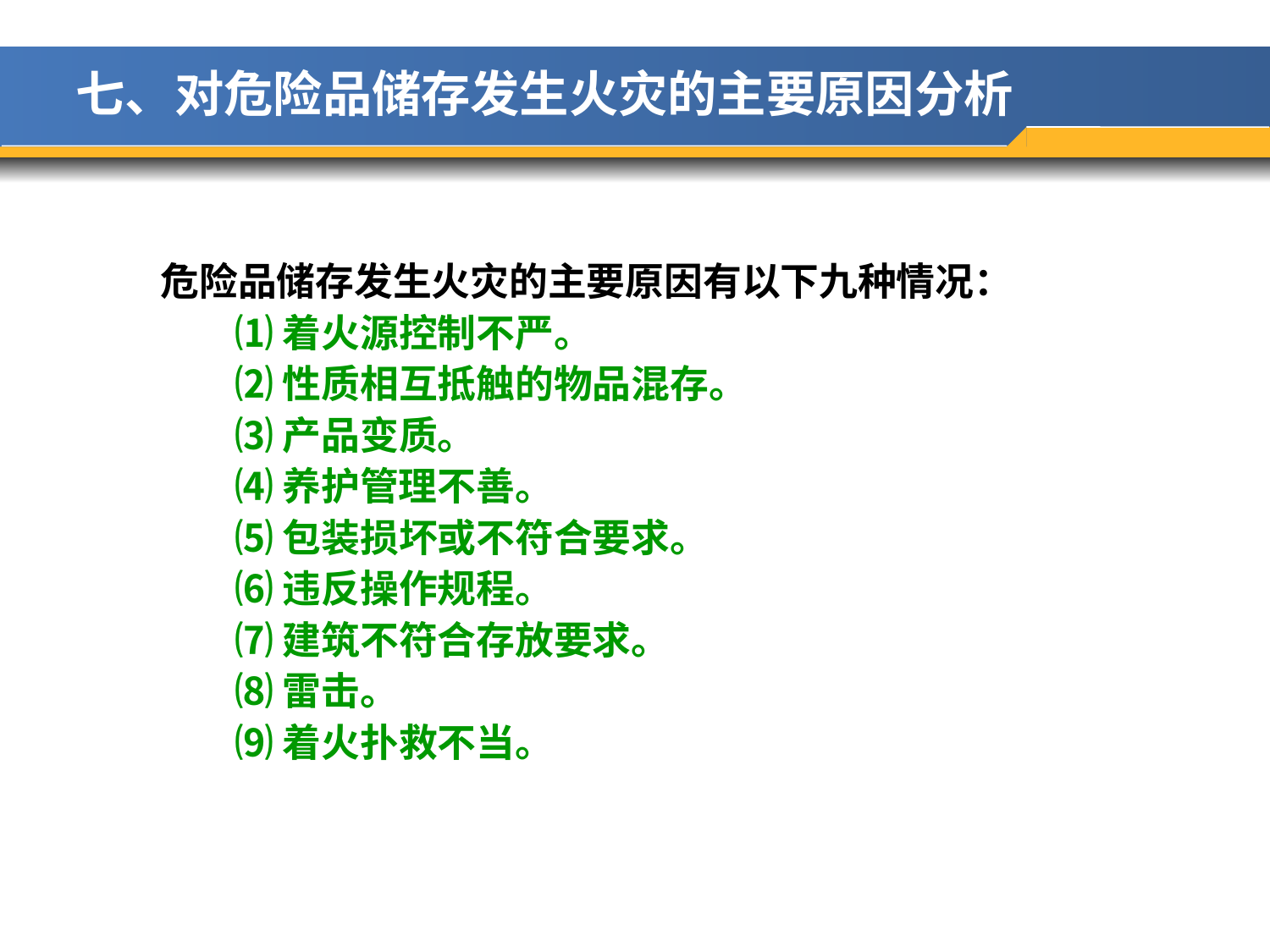

七、对危险品储存发生火灾的主要原因分析

危险品储存发生火灾的主要原因有以下九种情况：
⑴着火源控制不严。
⑵性质相互抵触的物品混存。
⑶产品变质。
⑷养护管理不善。
⑸包装损坏或不符合要求。
⑹违反操作规程。
⑺建筑不符合存放要求。
⑻雷击。
⑼着火扑救不当。